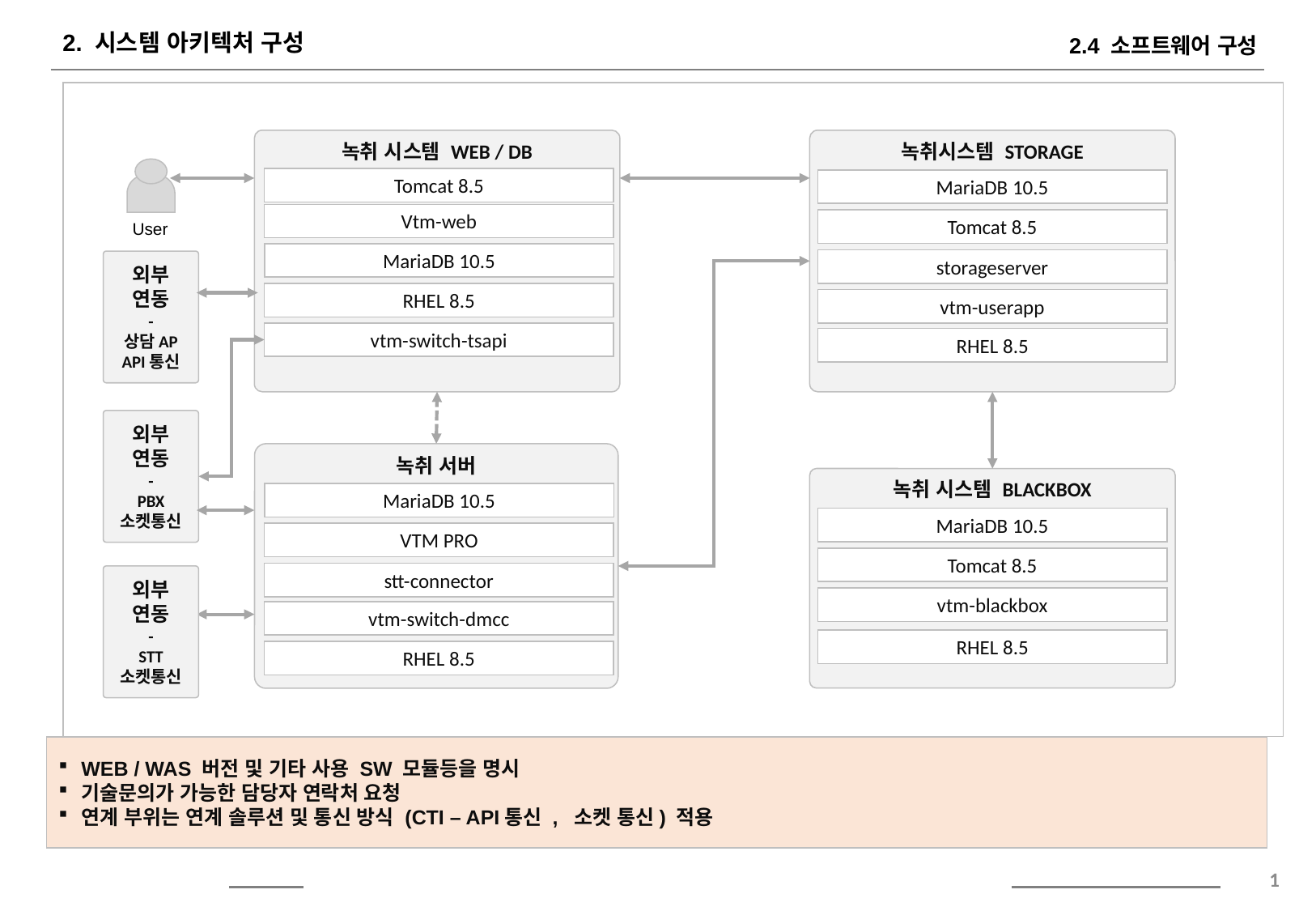

2. 시스템 아키텍처 구성
2.4 소프트웨어 구성

녹취시스템 STORAGE
녹취 시스템 WEB / DB

Tomcat 8.5
MariaDB 10.5
Vtm-web
Tomcat 8.5
User
MariaDB 10.5
storageserver
외부
연동
-
상담AP
API통신
RHEL 8.5
vtm-userapp
vtm-switch-tsapi
RHEL 8.5
외부
연동
-
PBX
소켓통신
녹취 서버
녹취 시스템 BLACKBOX
MariaDB 10.5
MariaDB 10.5
VTM PRO
Tomcat 8.5
stt-connector
외부
연동
-
STT
소켓통신
vtm-blackbox
vtm-switch-dmcc
RHEL 8.5
RHEL 8.5
WEB / WAS 버전 및 기타 사용 SW 모듈등을 명시
기술문의가 가능한 담당자 연락처 요청
연계 부위는 연계 솔루션 및 통신 방식 (CTI – API통신 ,  소켓 통신) 적용
1